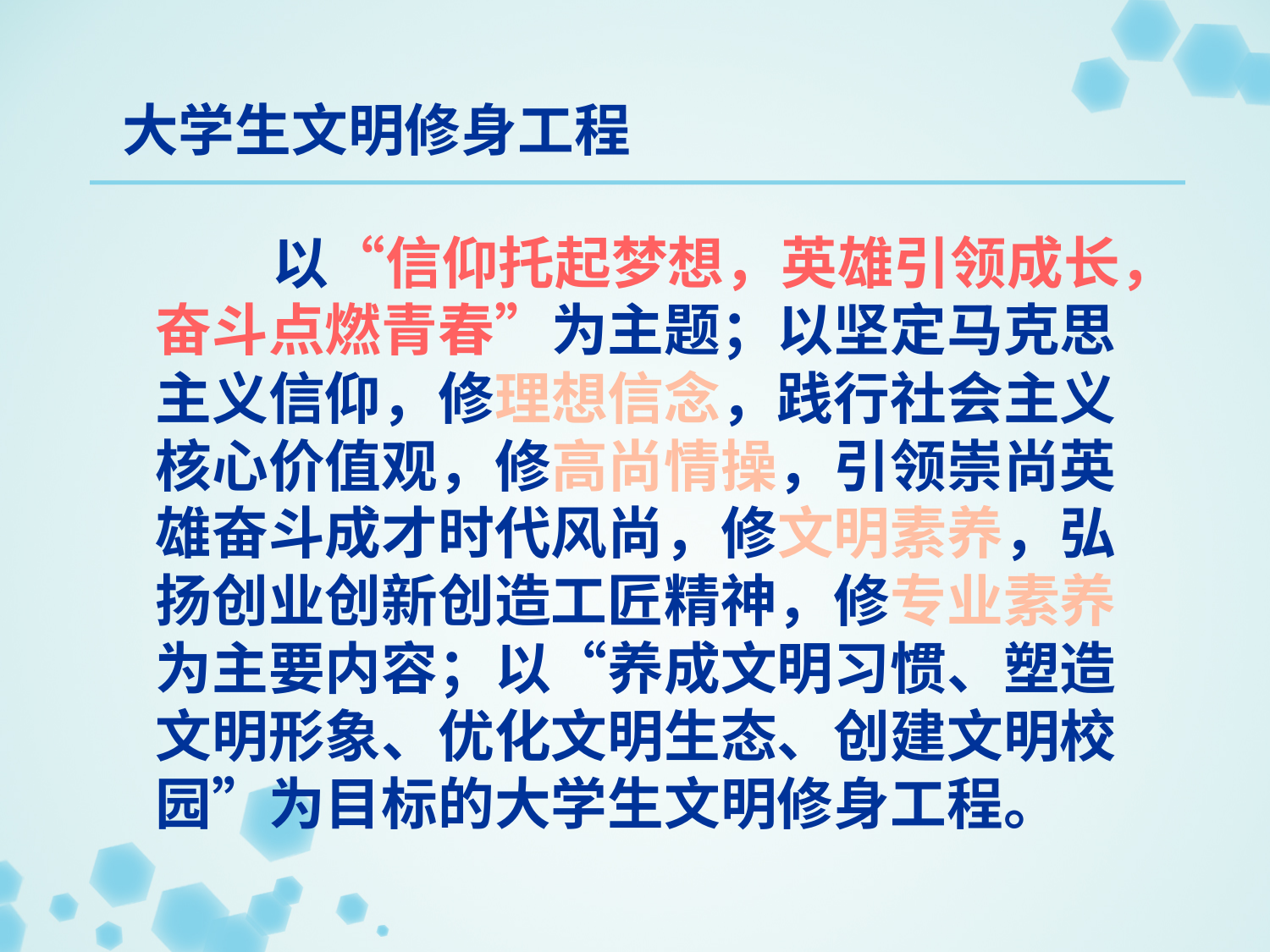

大学生文明修身工程
        以“信仰托起梦想，英雄引领成长，奋斗点燃青春”为主题；以坚定马克思主义信仰，修理想信念，践行社会主义核心价值观，修高尚情操，引领崇尚英雄奋斗成才时代风尚，修文明素养，弘扬创业创新创造工匠精神，修专业素养为主要内容；以“养成文明习惯、塑造文明形象、优化文明生态、创建文明校园”为目标的大学生文明修身工程。